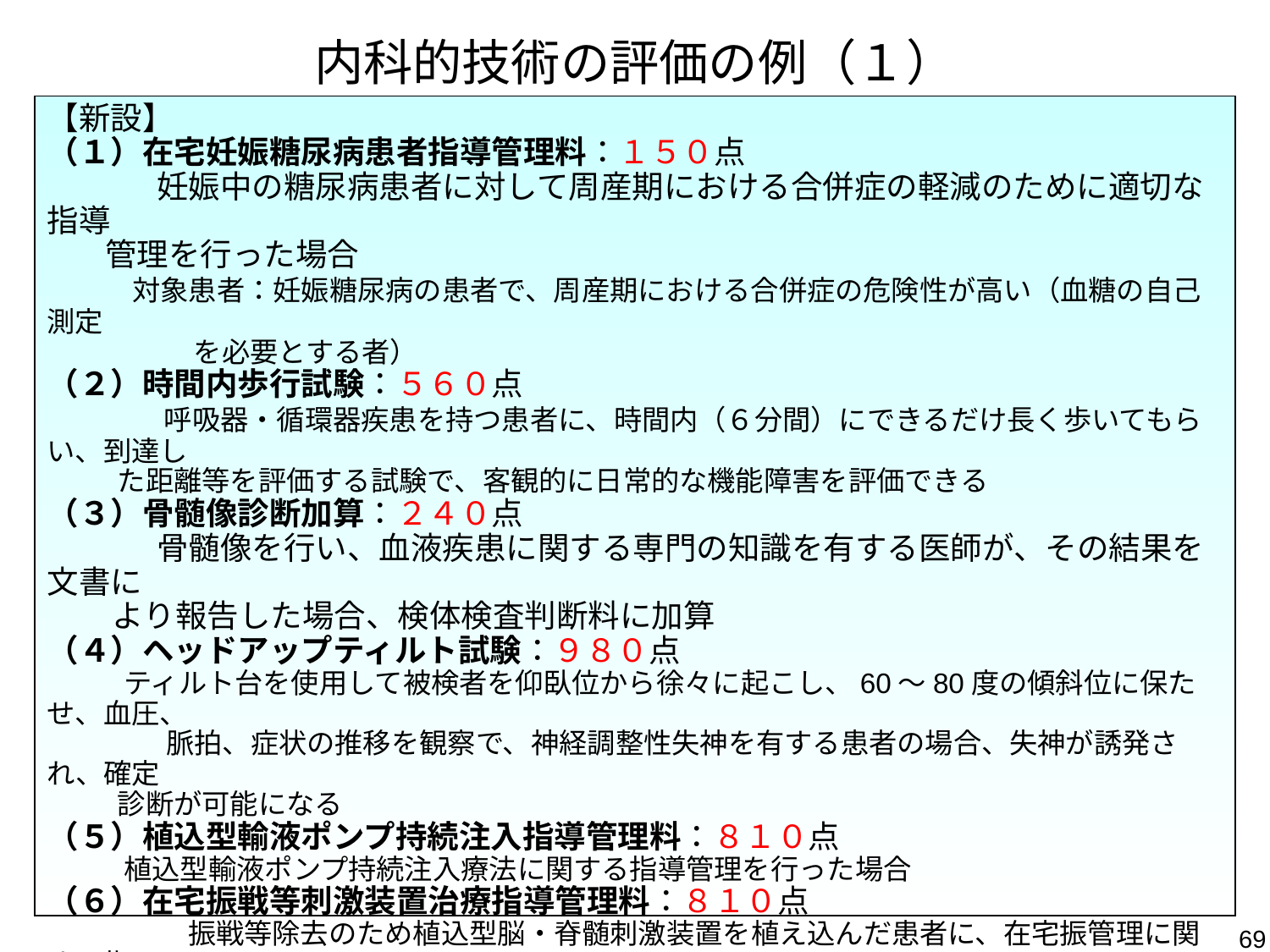

内科的技術の評価の例（１）
【新設】
（１）在宅妊娠糖尿病患者指導管理料：１５０点
　　　  妊娠中の糖尿病患者に対して周産期における合併症の軽減のために適切な指導
       管理を行った場合
　　   対象患者：妊娠糖尿病の患者で、周産期における合併症の危険性が高い（血糖の自己測定
                      を必要とする者）
（２）時間内歩行試験：５６０点
　　　   呼吸器・循環器疾患を持つ患者に、時間内（６分間）にできるだけ長く歩いてもらい、到達し
          た距離等を評価する試験で、客観的に日常的な機能障害を評価できる
（３）骨髄像診断加算：２４０点
　　　  骨髄像を行い、血液疾患に関する専門の知識を有する医師が、その結果を文書に
        より報告した場合、検体検査判断料に加算
（４）ヘッドアップティルト試験：９８０点
           ティルト台を使用して被検者を仰臥位から徐々に起こし、60～80度の傾斜位に保たせ、血圧、
　　　　 脈拍、症状の推移を観察で、神経調整性失神を有する患者の場合、失神が誘発され、確定
          診断が可能になる
（５）植込型輸液ポンプ持続注入指導管理料：８１０点
           植込型輸液ポンプ持続注入療法に関する指導管理を行った場合
（６）在宅振戦等刺激装置治療指導管理料：８１０点
　　　　　振戦等除去のため植込型脳・脊髄刺激装置を植え込んだ患者に、在宅振管理に関する指
           導管理を行った場合
（７）在宅迷走神経電気刺激治療指導管理料：８１０点
　　　　　てんかん治療のため植込型迷走神経刺激装置を植え込んだ患者に、在宅てんかん管理に
          関する指導管理を行った場合

69